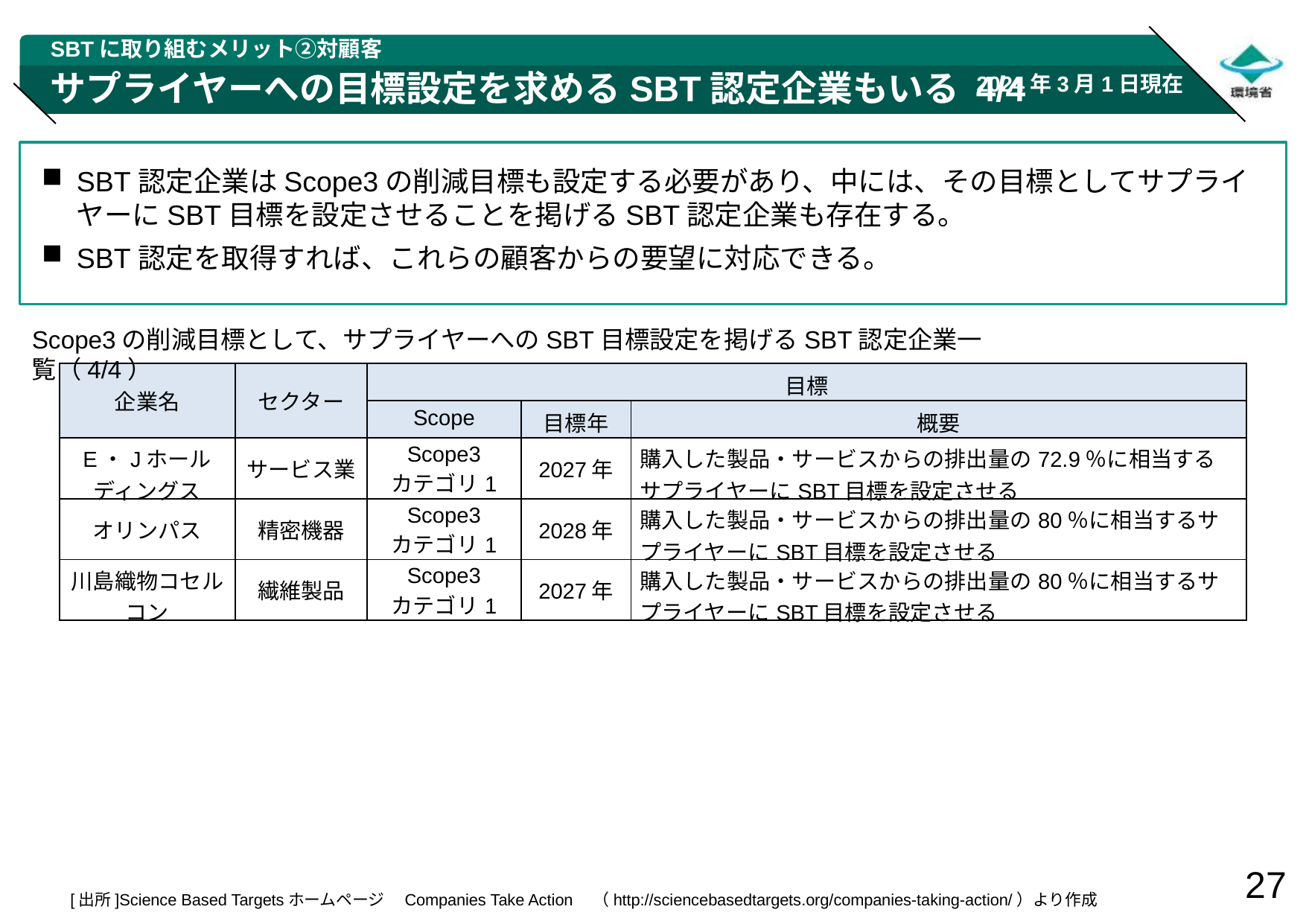

SBTに取り組むメリット②対顧客
2024年3月1日現在
# サプライヤーへの目標設定を求めるSBT認定企業もいる 4/4
SBT認定企業はScope3の削減目標も設定する必要があり、中には、その目標としてサプライヤーにSBT目標を設定させることを掲げるSBT認定企業も存在する。
SBT認定を取得すれば、これらの顧客からの要望に対応できる。
Scope3の削減目標として、サプライヤーへのSBT目標設定を掲げるSBT認定企業一覧（4/4）
| 企業名 | セクター | 目標 |  |  |
| --- | --- | --- | --- | --- |
|  |  | Scope | 目標年 | 概要 |
| E・Jホールディングス | サービス業 | Scope3 カテゴリ1 | 2027年 | 購入した製品・サービスからの排出量の72.9％に相当するサプライヤーにSBT目標を設定させる |
| オリンパス | 精密機器 | Scope3 カテゴリ1 | 2028年 | 購入した製品・サービスからの排出量の80％に相当するサプライヤーにSBT目標を設定させる |
| 川島織物コセルコン | 繊維製品 | Scope3 カテゴリ1 | 2027年 | 購入した製品・サービスからの排出量の80％に相当するサプライヤーにSBT目標を設定させる |
[出所]Science Based Targetsホームページ　Companies Take Action　（http://sciencebasedtargets.org/companies-taking-action/）より作成